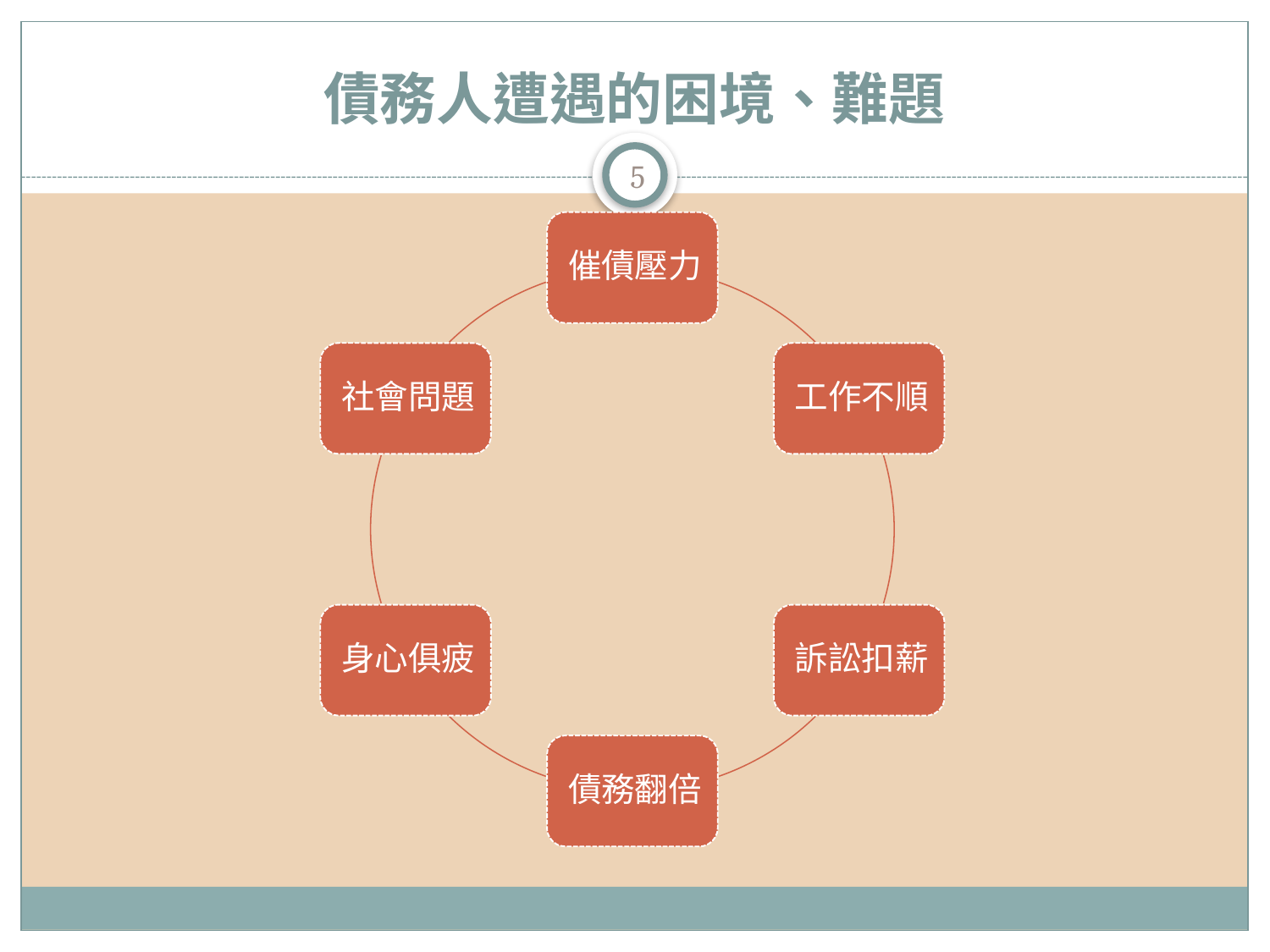

# 債務人遭遇的困境、難題
5
催債壓力
工作不順
訴訟扣薪
債務翻倍
身心俱疲
社會問題